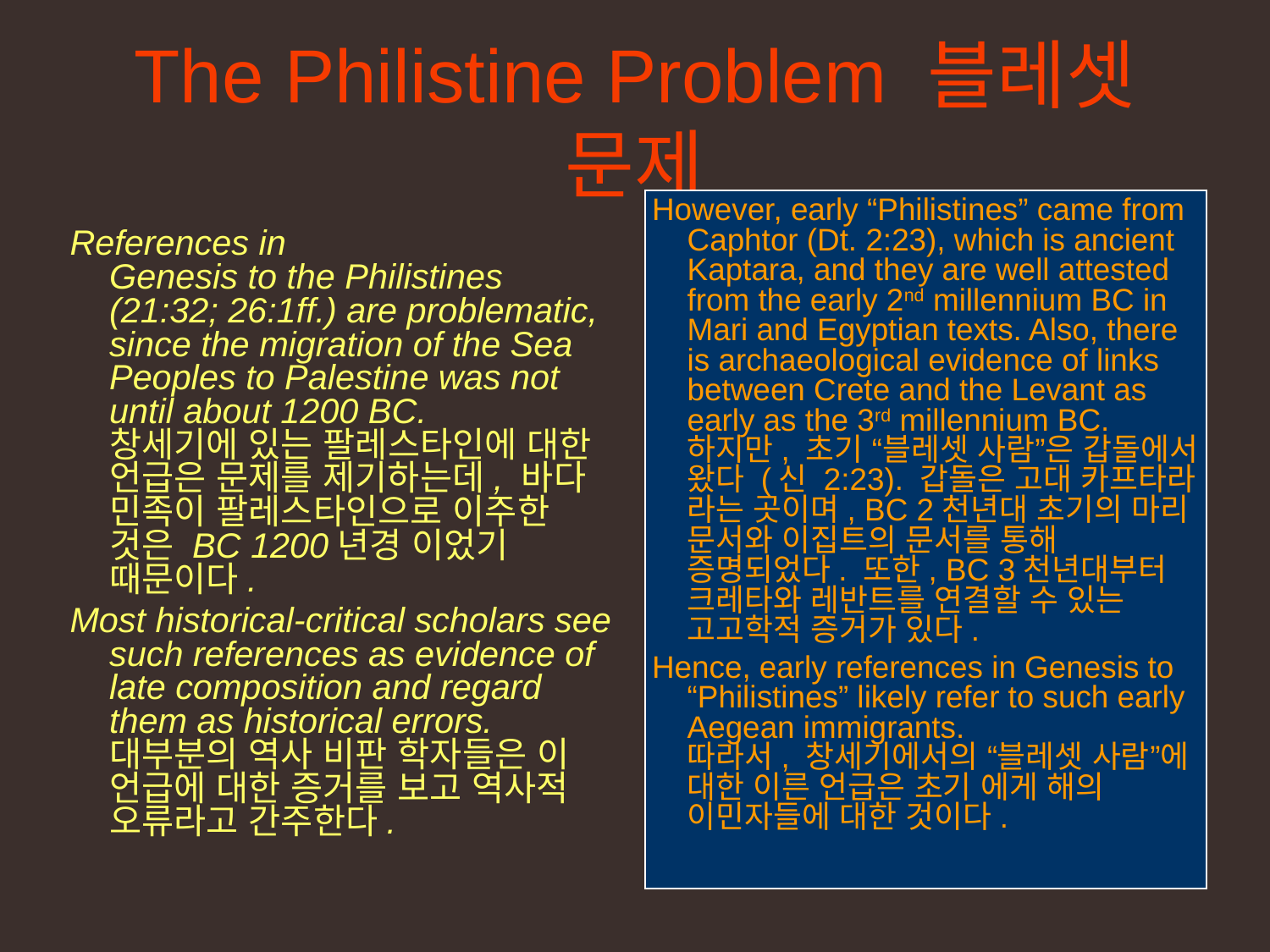

The Philistine Problem 블레셋 문제
However, early “Philistines” came from Caphtor (Dt. 2:23), which is ancient Kaptara, and they are well attested from the early 2nd millennium BC in Mari and Egyptian texts. Also, there is archaeological evidence of links between Crete and the Levant as early as the 3rd millennium BC.
하지만, 초기 “블레셋 사람”은 갑돌에서 왔다 (신 2:23). 갑돌은 고대 카프타라 라는 곳이며, BC 2천년대 초기의 마리 문서와 이집트의 문서를 통해 증명되었다. 또한, BC 3천년대부터 크레타와 레반트를 연결할 수 있는 고고학적 증거가 있다.
Hence, early references in Genesis to “Philistines” likely refer to such early Aegean immigrants.
따라서, 창세기에서의 “블레셋 사람”에 대한 이른 언급은 초기 에게 해의 이민자들에 대한 것이다.
References in
Genesis to the Philistines (21:32; 26:1ff.) are problematic, since the migration of the Sea Peoples to Palestine was not until about 1200 BC.
창세기에 있는 팔레스타인에 대한 언급은 문제를 제기하는데, 바다 민족이 팔레스타인으로 이주한 것은 BC 1200년경 이었기 때문이다.
Most historical-critical scholars see such references as evidence of late composition and regard them as historical errors.
대부분의 역사 비판 학자들은 이 언급에 대한 증거를 보고 역사적 오류라고 간주한다.